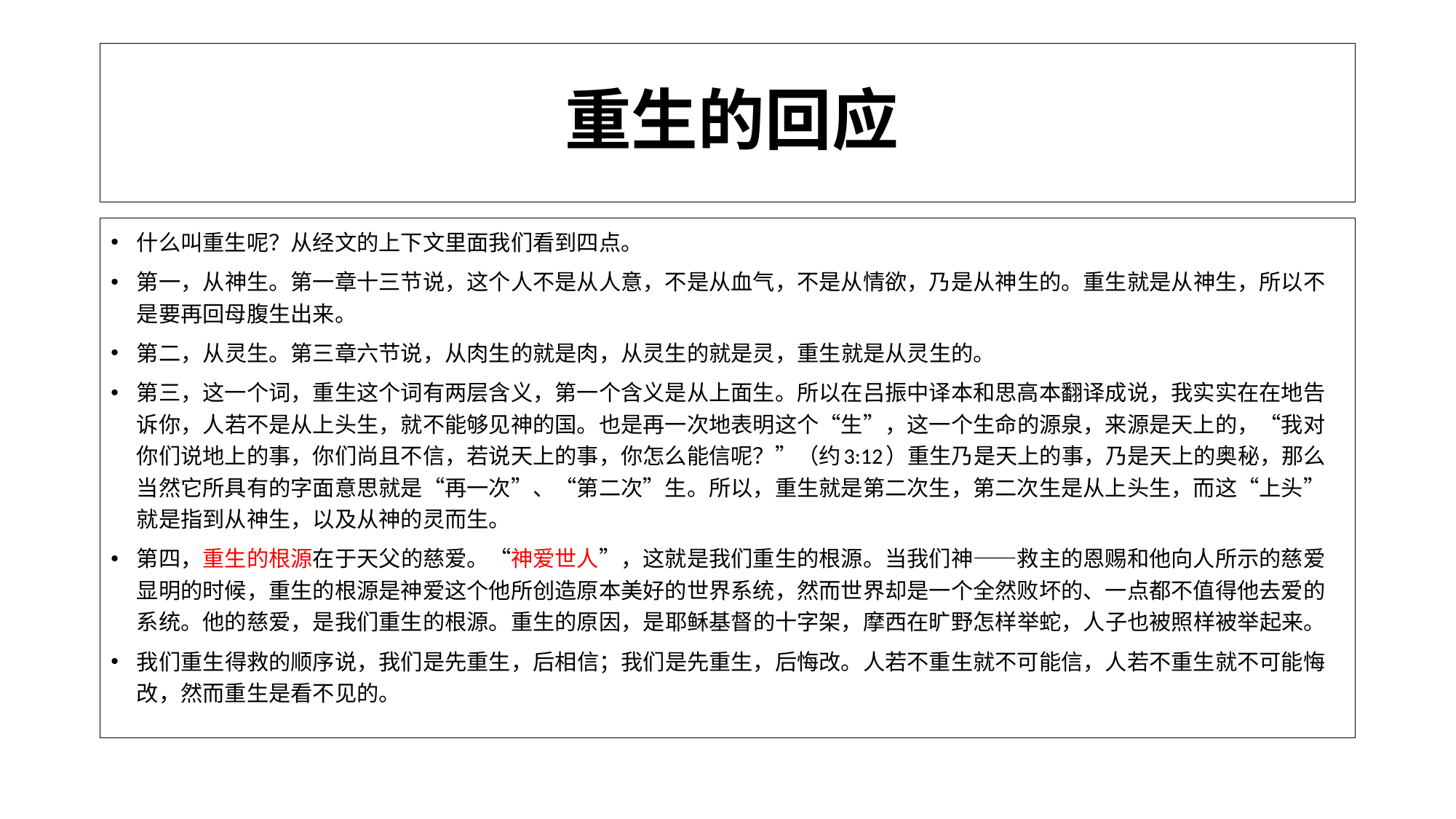

# 重生的回应
什么叫重生呢？从经文的上下文里面我们看到四点。
第一，从神生。第一章十三节说，这个人不是从人意，不是从血气，不是从情欲，乃是从神生的。重生就是从神生，所以不是要再回母腹生出来。
第二，从灵生。第三章六节说，从肉生的就是肉，从灵生的就是灵，重生就是从灵生的。
第三，这一个词，重生这个词有两层含义，第一个含义是从上面生。所以在吕振中译本和思高本翻译成说，我实实在在地告诉你，人若不是从上头生，就不能够见神的国。也是再一次地表明这个“生”，这一个生命的源泉，来源是天上的，“我对你们说地上的事，你们尚且不信，若说天上的事，你怎么能信呢？”（约3:12）重生乃是天上的事，乃是天上的奥秘，那么当然它所具有的字面意思就是“再一次”、“第二次”生。所以，重生就是第二次生，第二次生是从上头生，而这“上头”就是指到从神生，以及从神的灵而生。
第四，重生的根源在于天父的慈爱。“神爱世人”，这就是我们重生的根源。当我们神——救主的恩赐和他向人所示的慈爱显明的时候，重生的根源是神爱这个他所创造原本美好的世界系统，然而世界却是一个全然败坏的、一点都不值得他去爱的系统。他的慈爱，是我们重生的根源。重生的原因，是耶稣基督的十字架，摩西在旷野怎样举蛇，人子也被照样被举起来。
我们重生得救的顺序说，我们是先重生，后相信；我们是先重生，后悔改。人若不重生就不可能信，人若不重生就不可能悔改，然而重生是看不见的。